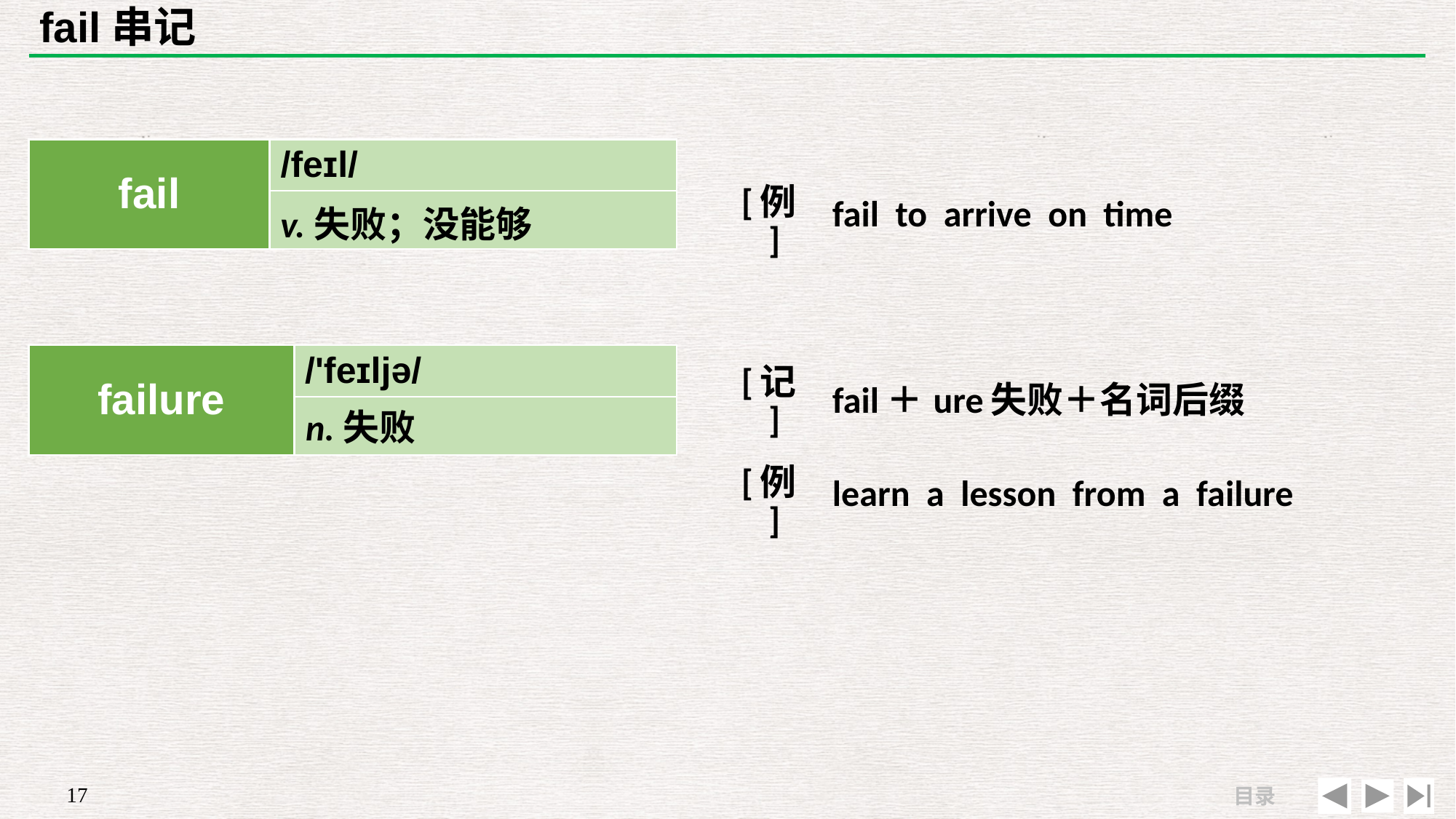

# fail串记

|  |  |
| --- | --- |
| [例] | fail to arrive on time |
| fail | /feɪl/ |
| --- | --- |
|  |  |
v.失败；没能够
| failure | /'feɪljə/ |
| --- | --- |
|  |  |
| [记] | fail＋ure失败＋名词后缀 |
| --- | --- |
| [例] | learn a lesson from a failure |
n.失败